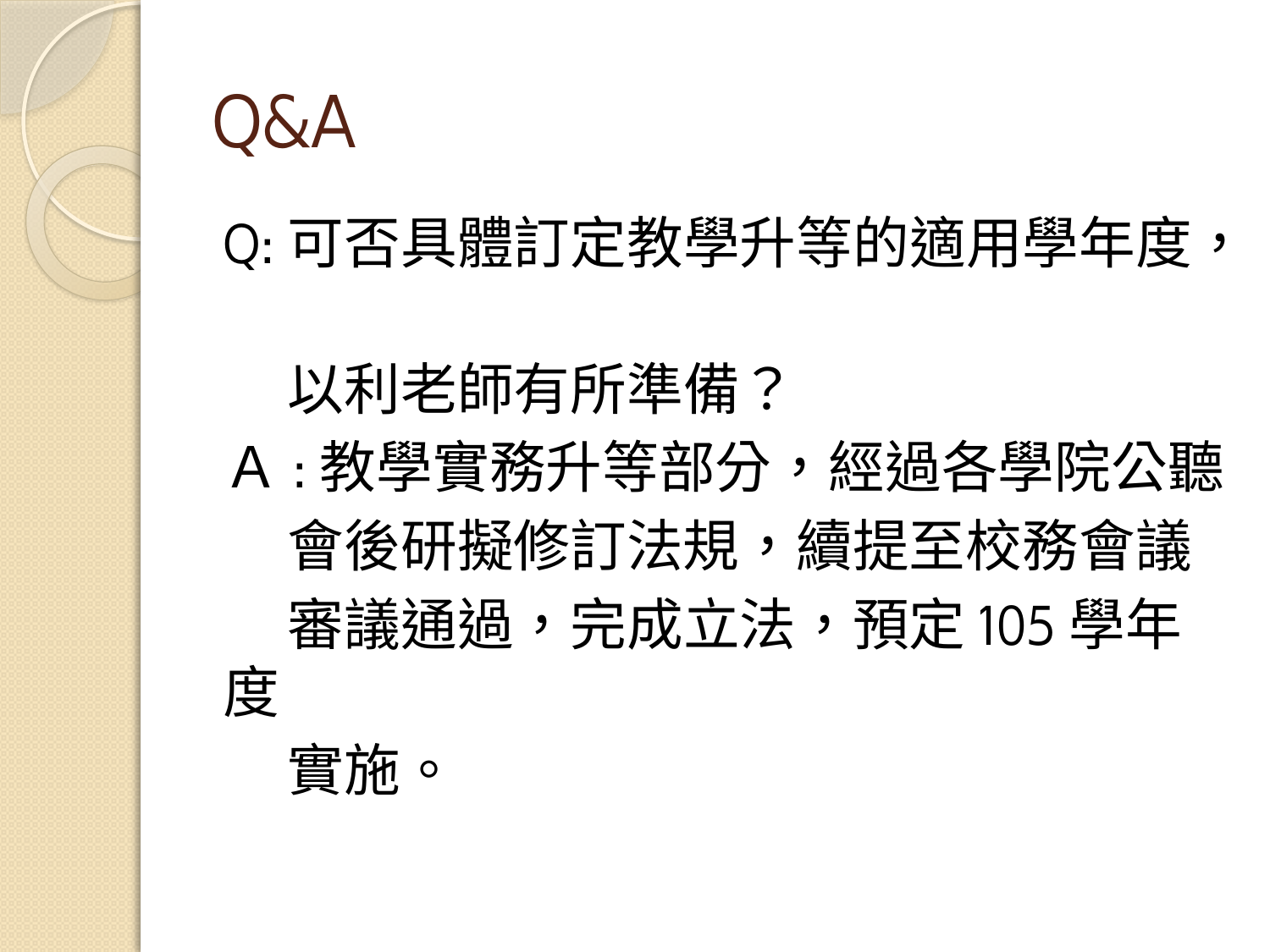

# Q&A
Q:可否具體訂定教學升等的適用學年度，
    以利老師有所準備？
Ａ:教學實務升等部分，經過各學院公聽
    會後研擬修訂法規，續提至校務會議
    審議通過，完成立法，預定105學年度
    實施。